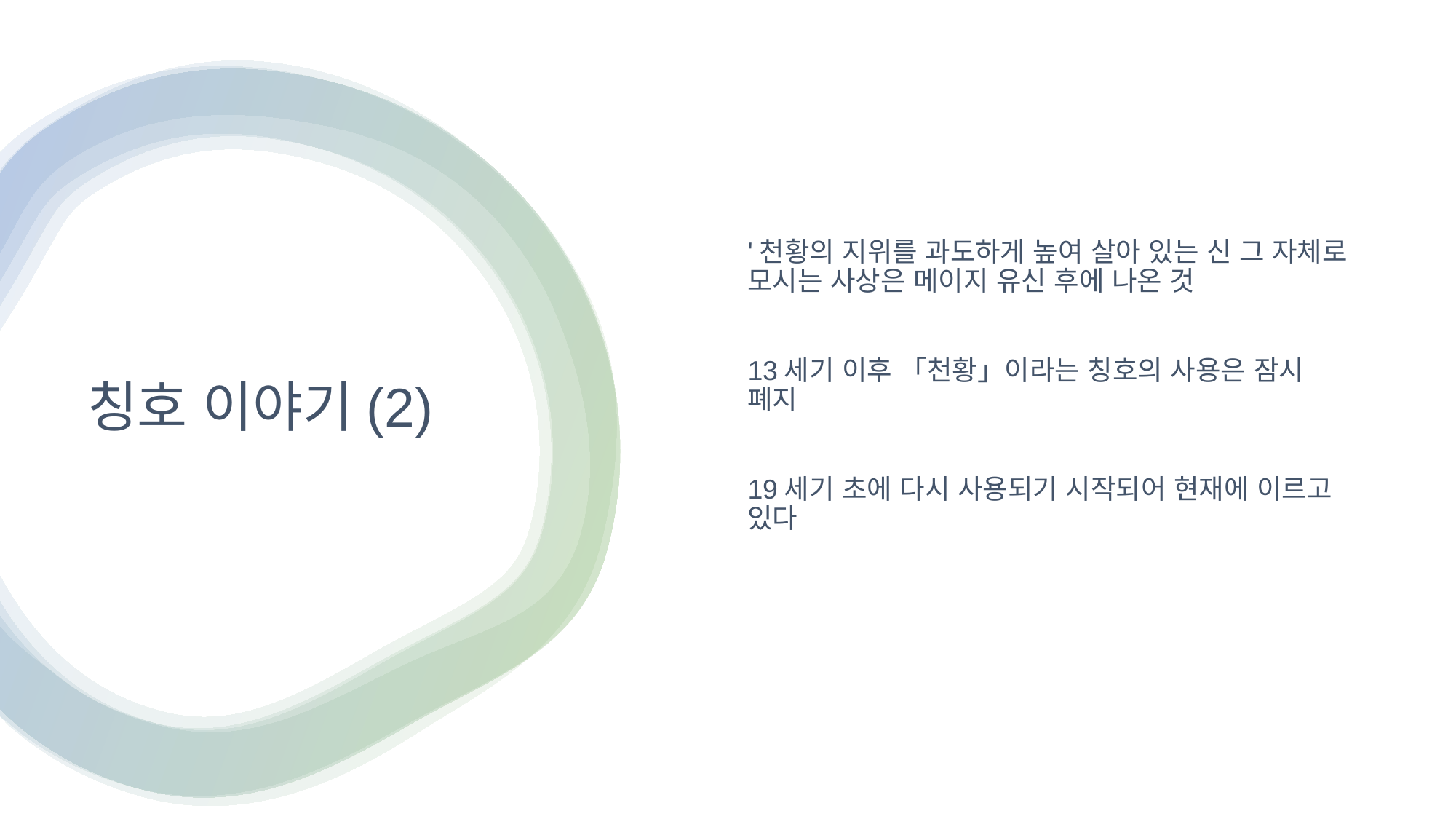

'천황의 지위를 과도하게 높여 살아 있는 신 그 자체로 모시는 사상은 메이지 유신 후에 나온 것

13세기 이후 「천황」이라는 칭호의 사용은 잠시 폐지

19세기 초에 다시 사용되기 시작되어 현재에 이르고 있다

# 칭호 이야기(2)